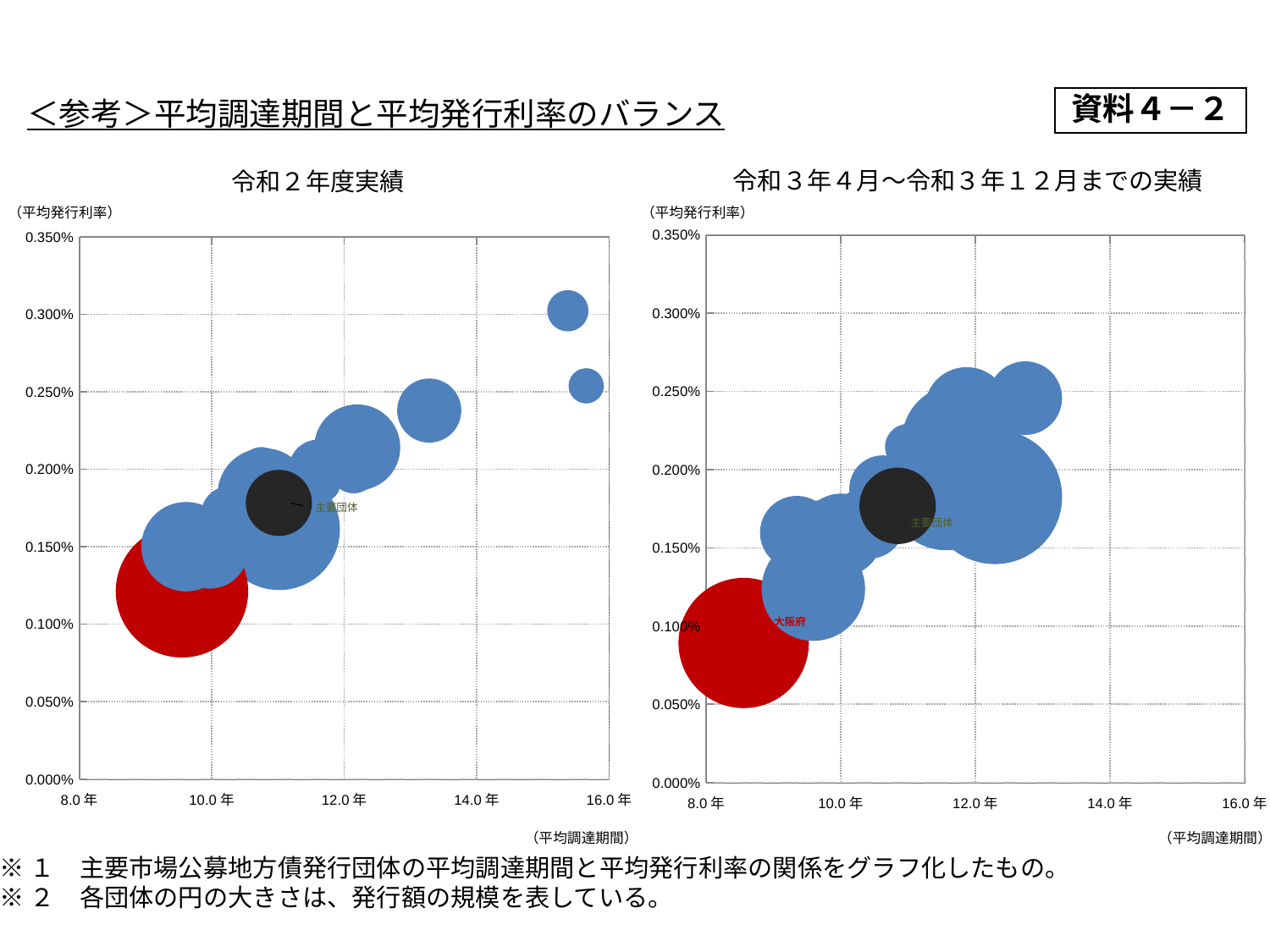

資料４－２
＜参考＞平均調達期間と平均発行利率のバランス
令和３年４月～令和３年１２月までの実績
令和２年度実績
（平均発行利率）
（平均発行利率）

### Chart

| Category | 調達利回り |
|---|---|

### Chart

| Category | 調達利回り |
|---|---|
（平均調達期間）
（平均調達期間）
※１　主要市場公募地方債発行団体の平均調達期間と平均発行利率の関係をグラフ化したもの。
※２　各団体の円の大きさは、発行額の規模を表している。